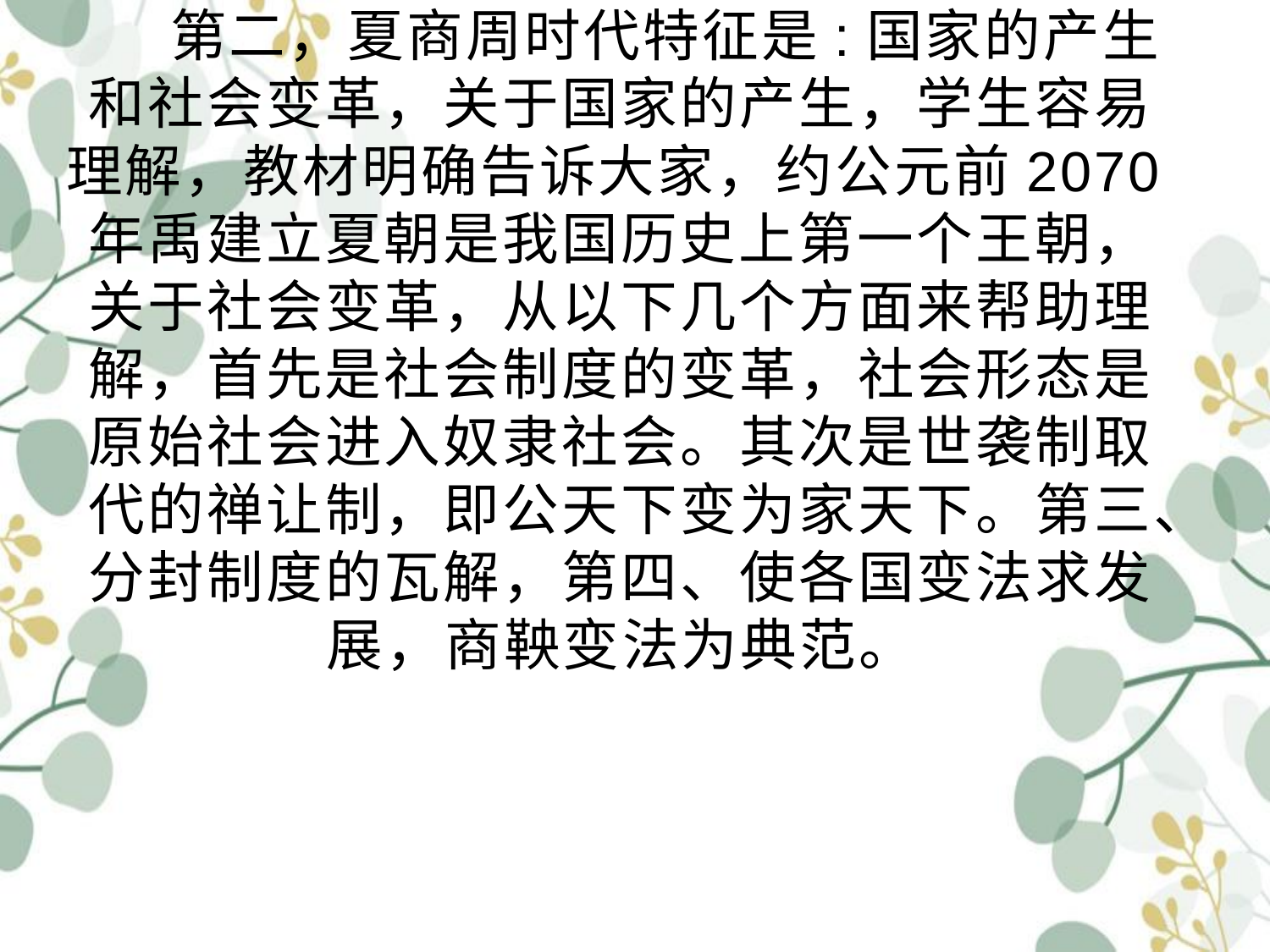

第二，夏商周时代特征是:国家的产生和社会变革，关于国家的产生，学生容易理解，教材明确告诉大家，约公元前2070年禹建立夏朝是我国历史上第一个王朝，关于社会变革，从以下几个方面来帮助理解，首先是社会制度的变革，社会形态是原始社会进入奴隶社会。其次是世袭制取代的禅让制，即公天下变为家天下。第三、分封制度的瓦解，第四、使各国变法求发展，商鞅变法为典范。